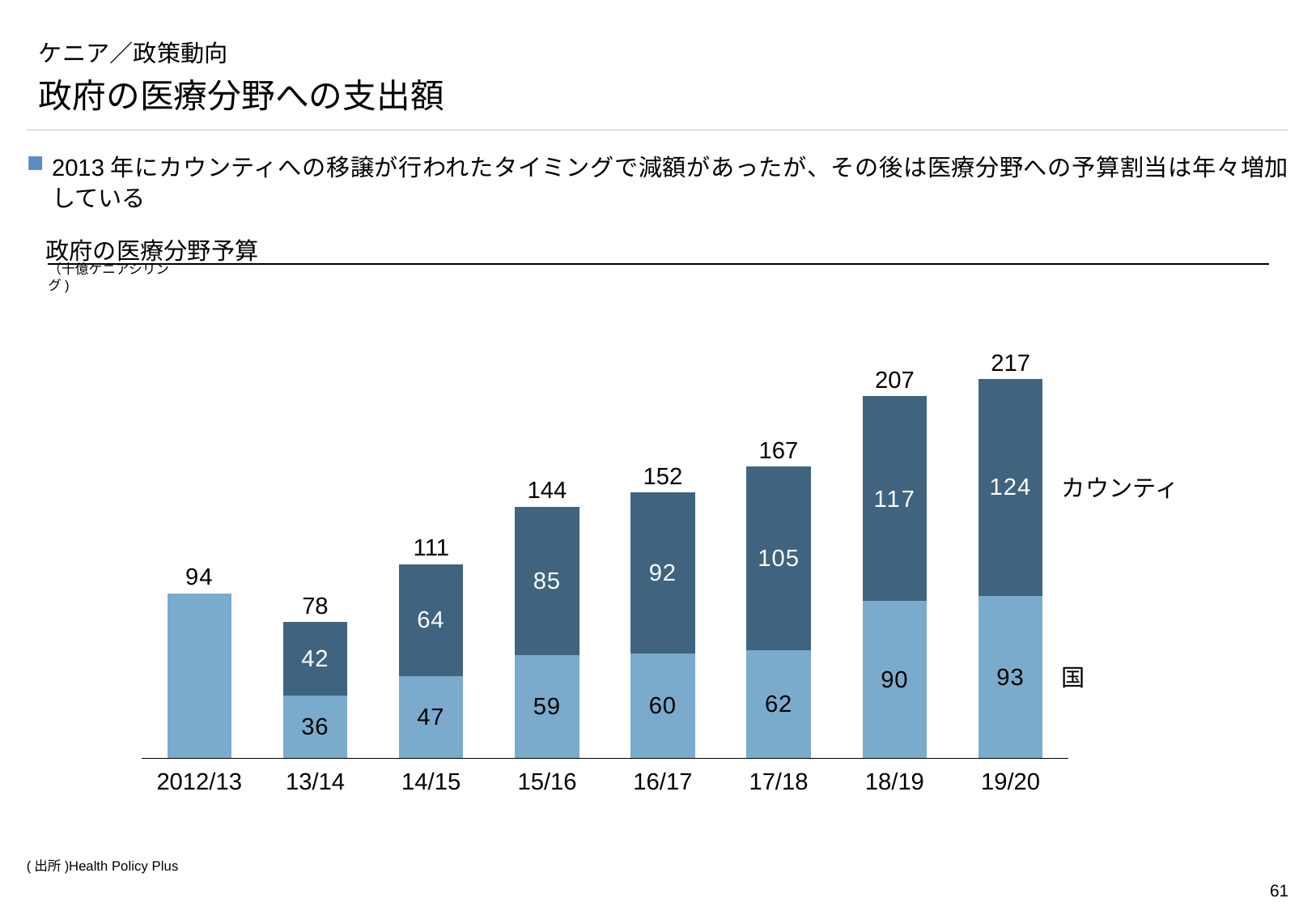

# ケニア／政策動向
政府の医療分野への支出額
2013年にカウンティへの移譲が行われたタイミングで減額があったが、その後は医療分野への予算割当は年々増加している
政府の医療分野予算
（十億ケニアシリング)

217
207

### Chart

| Category |  |  |
|---|---|---|
167
152
カウンティ
144
111
78
国
2012/13
13/14
14/15
15/16
16/17
17/18
18/19
19/20
(出所)Health Policy Plus